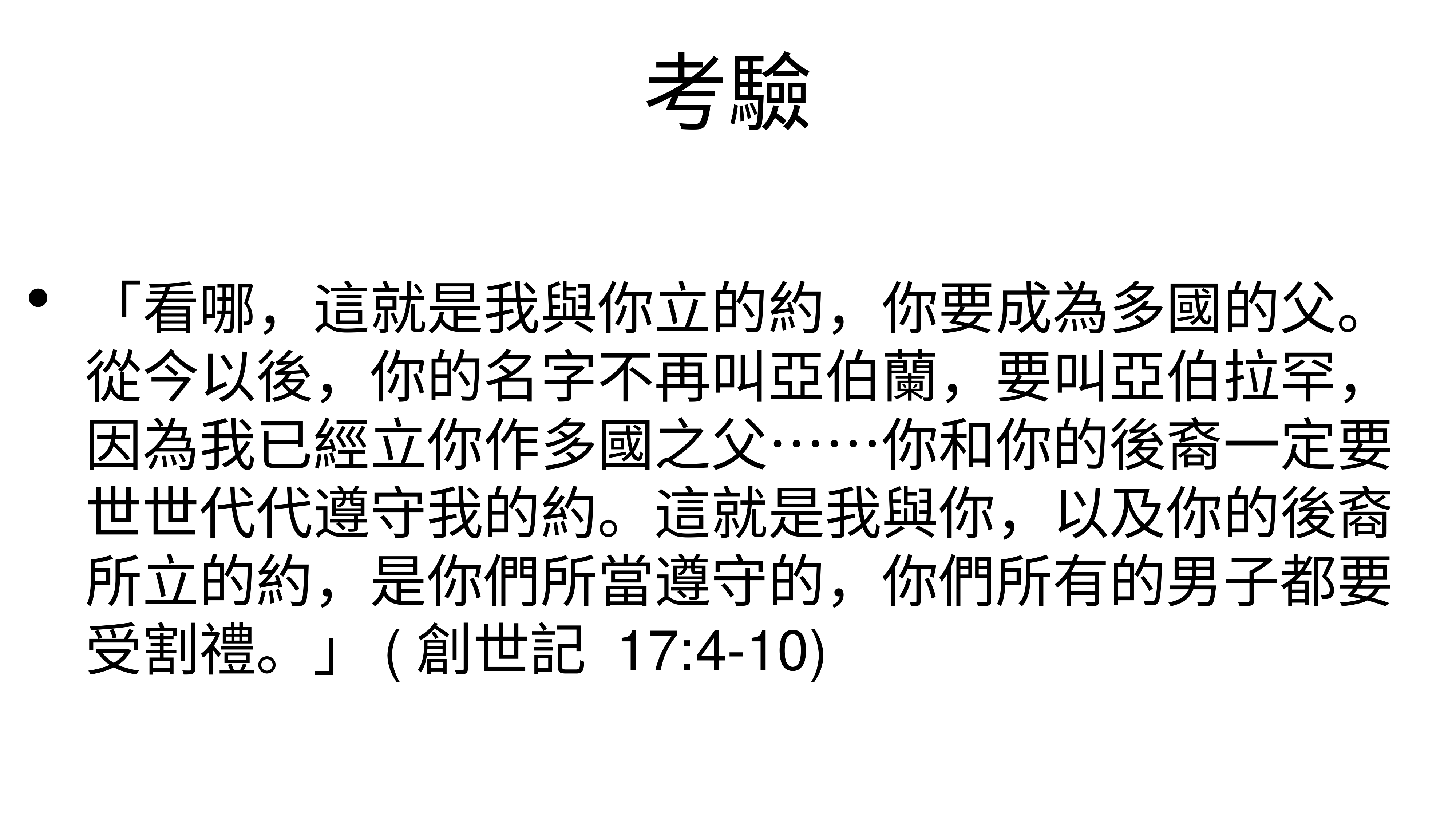

# 考驗
「看哪，這就是我與你立的約，你要成為多國的父。從今以後，你的名字不再叫亞伯蘭，要叫亞伯拉罕，因為我已經立你作多國之父⋯⋯你和你的後裔一定要世世代代遵守我的約。這就是我與你，以及你的後裔所立的約，是你們所當遵守的，你們所有的男子都要受割禮。」(創世記 17:4-10)